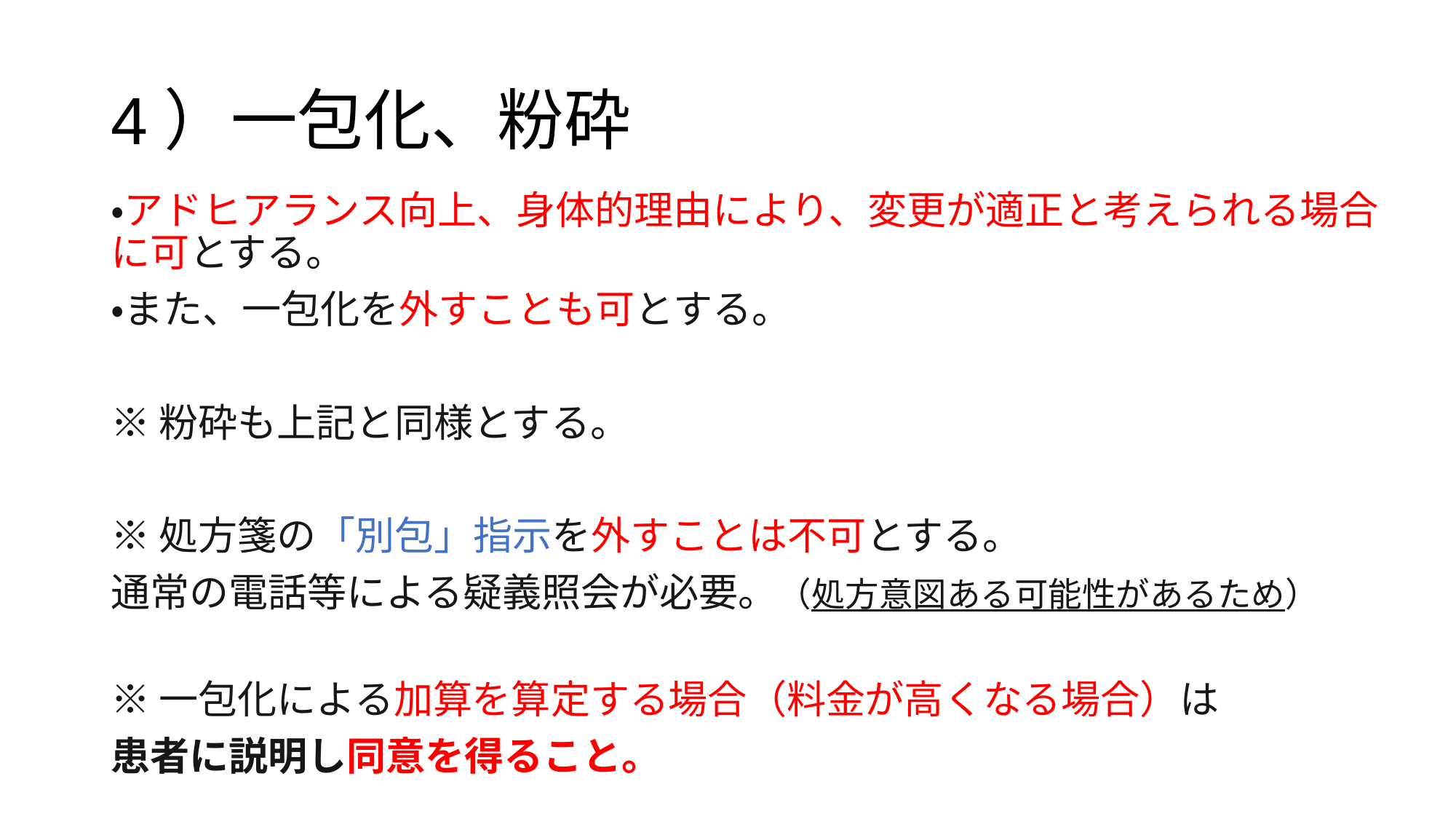

# 4）一包化、粉砕
・アドヒアランス向上、身体的理由により、変更が適正と考えられる場合に可とする。
・また、一包化を外すことも可とする。

※粉砕も上記と同様とする。

※処方箋の「別包」指示を外すことは不可とする。
通常の電話等による疑義照会が必要。（処方意図ある可能性があるため）

※一包化による加算を算定する場合（料金が高くなる場合）は
患者に説明し同意を得ること。